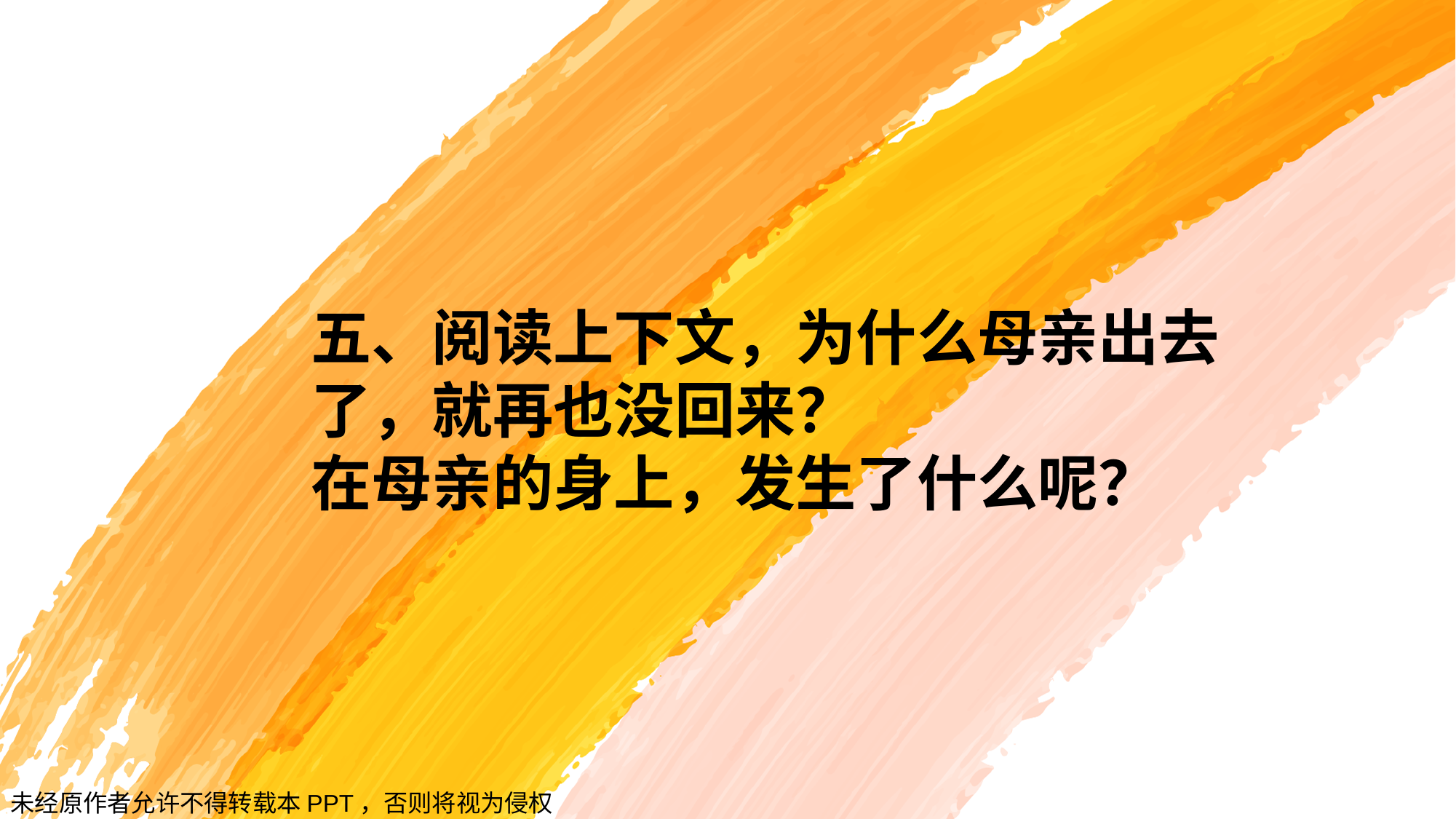

五、阅读上下文，为什么母亲出去了，就再也没回来？
在母亲的身上，发生了什么呢？